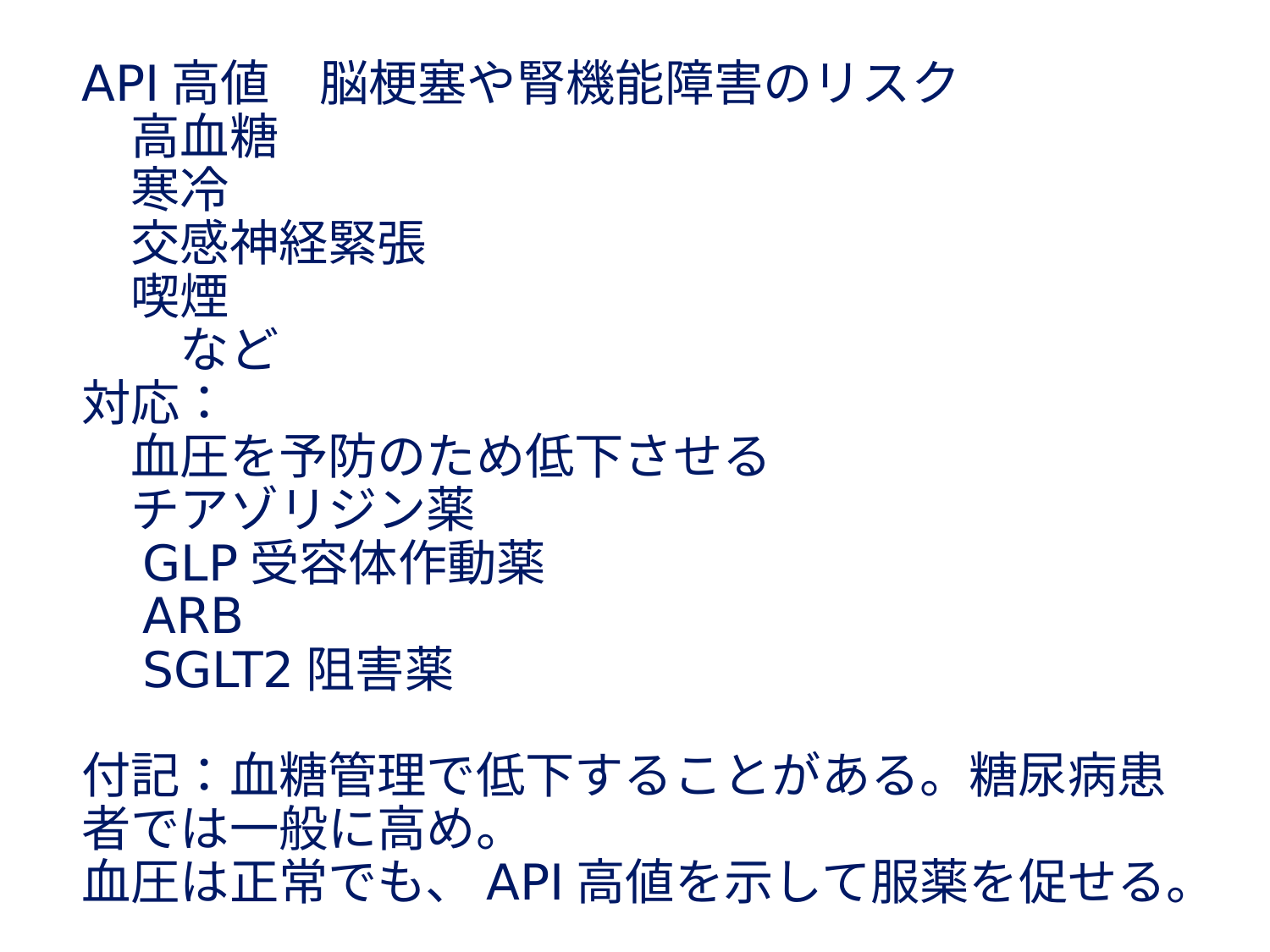

# API高値　脳梗塞や腎機能障害のリスク 　高血糖 　寒冷 　交感神経緊張 　喫煙 　　など 対応： 　血圧を予防のため低下させる 　チアゾリジン薬 　GLP受容体作動薬 　ARB 　SGLT2阻害薬 付記：血糖管理で低下することがある。糖尿病患者では一般に高め。 血圧は正常でも、API高値を示して服薬を促せる。